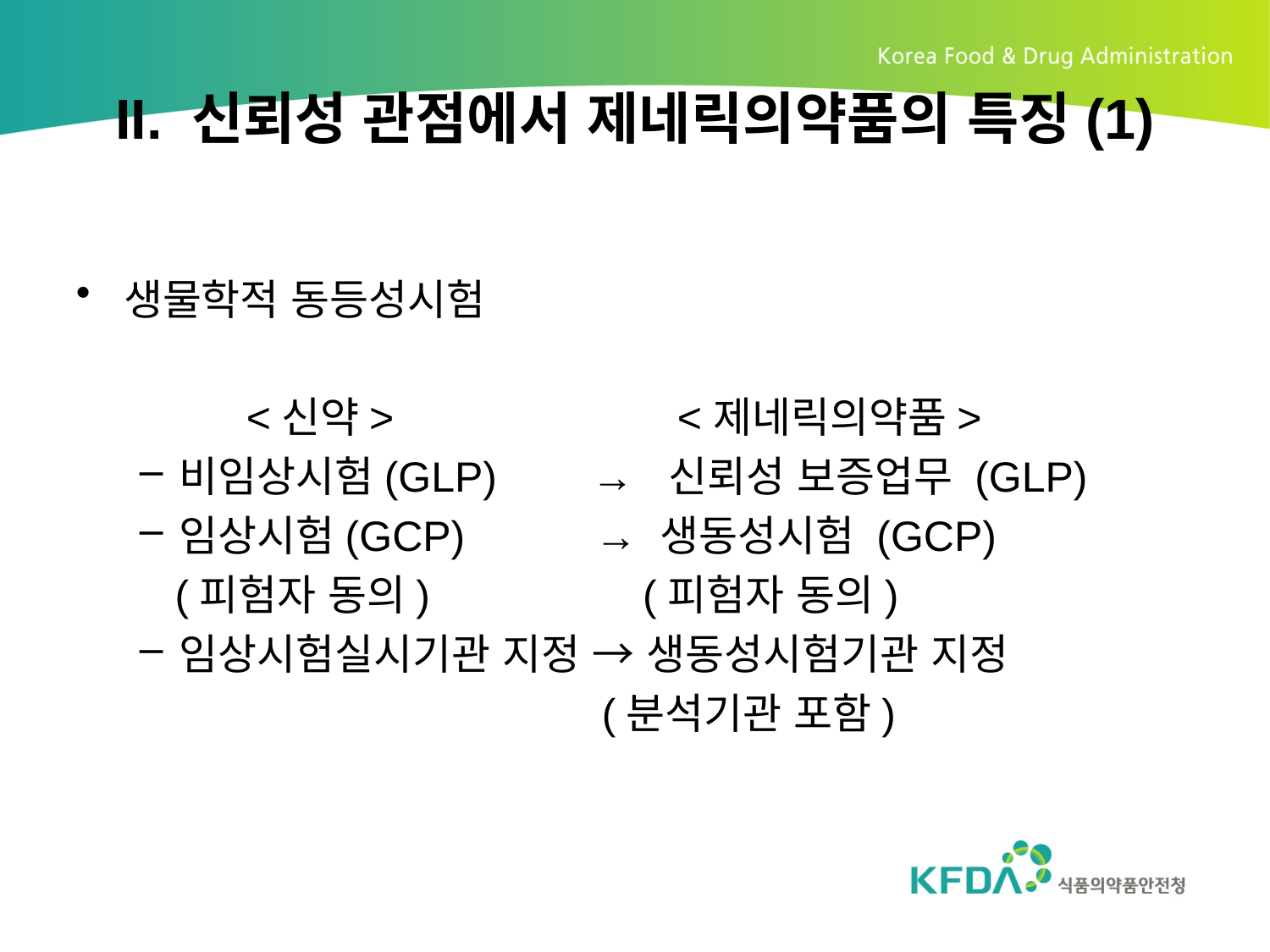

II. 신뢰성 관점에서 제네릭의약품의 특징(1)
생물학적 동등성시험

         <신약>                        <제네릭의약품>
비임상시험(GLP)        →  신뢰성 보증업무 (GLP)
임상시험(GCP)           → 생동성시험 (GCP)
   (피험자 동의)                  (피험자 동의)
임상시험실시기관 지정 → 생동성시험기관 지정
                                       (분석기관 포함)